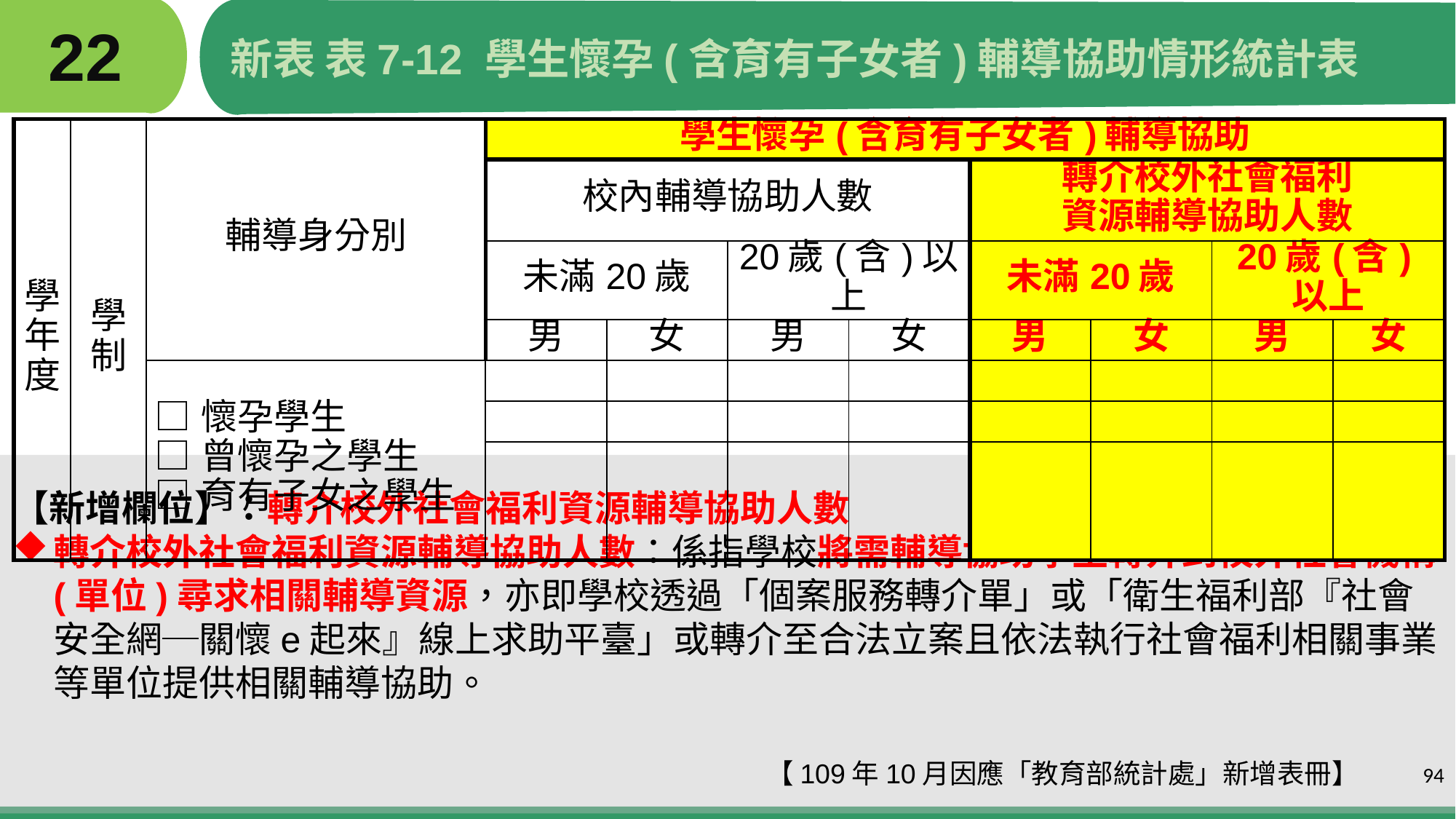

# 22
新表 表7-12 學生懷孕(含育有子女者)輔導協助情形統計表
| 學年度 | 學制 | 輔導身分別 | 學生懷孕(含育有子女者)輔導協助 |  |  |  |  |  |  |  |
| --- | --- | --- | --- | --- | --- | --- | --- | --- | --- | --- |
|  |  |  | 校內輔導協助人數 |  |  |  | 轉介校外社會福利 資源輔導協助人數 |  |  |  |
|  |  |  | 未滿20歲 |  | 20歲(含)以上 |  | 未滿20歲 |  | 20歲(含)以上 |  |
|  |  |  | 男 | 女 | 男 | 女 | 男 | 女 | 男 | 女 |
|  |  | □懷孕學生 □曾懷孕之學生 □育有子女之學生 |  |  |  |  |  |  |  |  |
|  |  |  |  |  |  |  |  |  |  |  |
|  |  |  |  |  |  |  |  |  |  |  |
【新增欄位】：轉介校外社會福利資源輔導協助人數
轉介校外社會福利資源輔導協助人數：係指學校將需輔導協助學生轉介到校外社會機構(單位)尋求相關輔導資源，亦即學校透過「個案服務轉介單」或「衛生福利部『社會安全網─關懷e起來』線上求助平臺」或轉介至合法立案且依法執行社會福利相關事業等單位提供相關輔導協助。

                                                                                           【109年10月因應「教育部統計處」新增表冊】

94